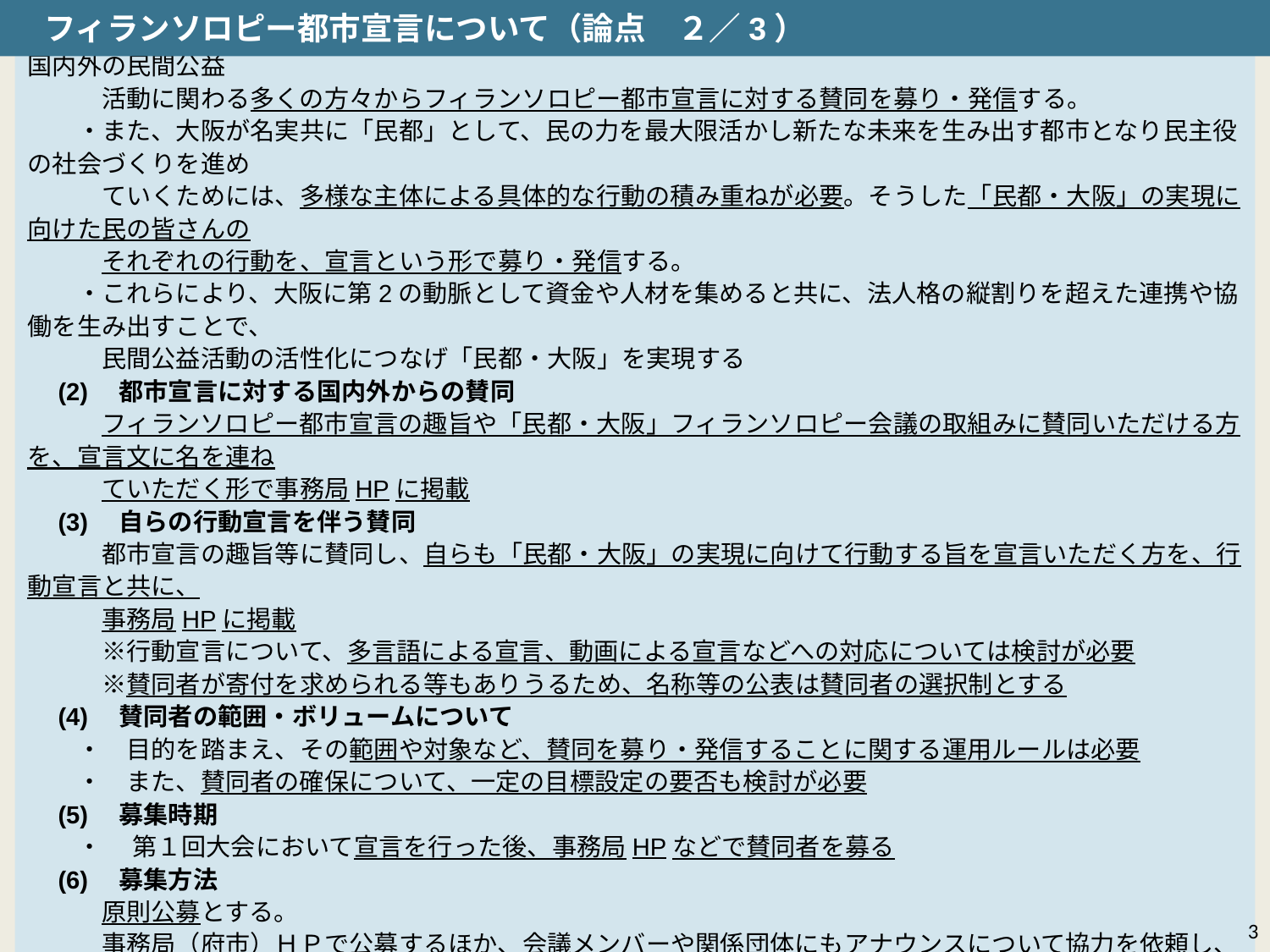

フィランソロピー都市宣言について（論点　２／3）
■　賛同者の募り方
　(1)　賛同を募る目的
　　・大阪がフィランソロピーの国際拠点都市となるためには、国内外からの幅広い認知が必要。そのため、国内外の民間公益
　　　活動に関わる多くの方々からフィランソロピー都市宣言に対する賛同を募り・発信する。
　　・また、大阪が名実共に「民都」として、民の力を最大限活かし新たな未来を生み出す都市となり民主役の社会づくりを進め
　　　ていくためには、多様な主体による具体的な行動の積み重ねが必要。そうした「民都・大阪」の実現に向けた民の皆さんの
　　　それぞれの行動を、宣言という形で募り・発信する。
　　・これらにより、大阪に第2の動脈として資金や人材を集めると共に、法人格の縦割りを超えた連携や協働を生み出すことで、
　　　民間公益活動の活性化につなげ「民都・大阪」を実現する
　(2)　都市宣言に対する国内外からの賛同
　　　フィランソロピー都市宣言の趣旨や「民都・大阪」フィランソロピー会議の取組みに賛同いただける方を、宣言文に名を連ね
　　　ていただく形で事務局HPに掲載
　(3)　自らの行動宣言を伴う賛同
　　　都市宣言の趣旨等に賛同し、自らも「民都・大阪」の実現に向けて行動する旨を宣言いただく方を、行動宣言と共に、
　　　事務局HPに掲載
　　　※行動宣言について、多言語による宣言、動画による宣言などへの対応については検討が必要
　　　※賛同者が寄付を求められる等もありうるため、名称等の公表は賛同者の選択制とする
　(4)　賛同者の範囲・ボリュームについて
　　・　目的を踏まえ、その範囲や対象など、賛同を募り・発信することに関する運用ルールは必要
　　・　また、賛同者の確保について、一定の目標設定の要否も検討が必要
　(5)　募集時期
　　・　 第１回大会において宣言を行った後、事務局HPなどで賛同者を募る
　(6)　募集方法
　　　原則公募とする。
　　　事務局（府市）ＨＰで公募するほか、会議メンバーや関係団体にもアナウンスについて協力を依頼し、拡げていく。
　　（大阪ＮＰＯセンター、大阪ボランティア協会、「大阪を変える！」100人会議、社会福祉協議会など）
3